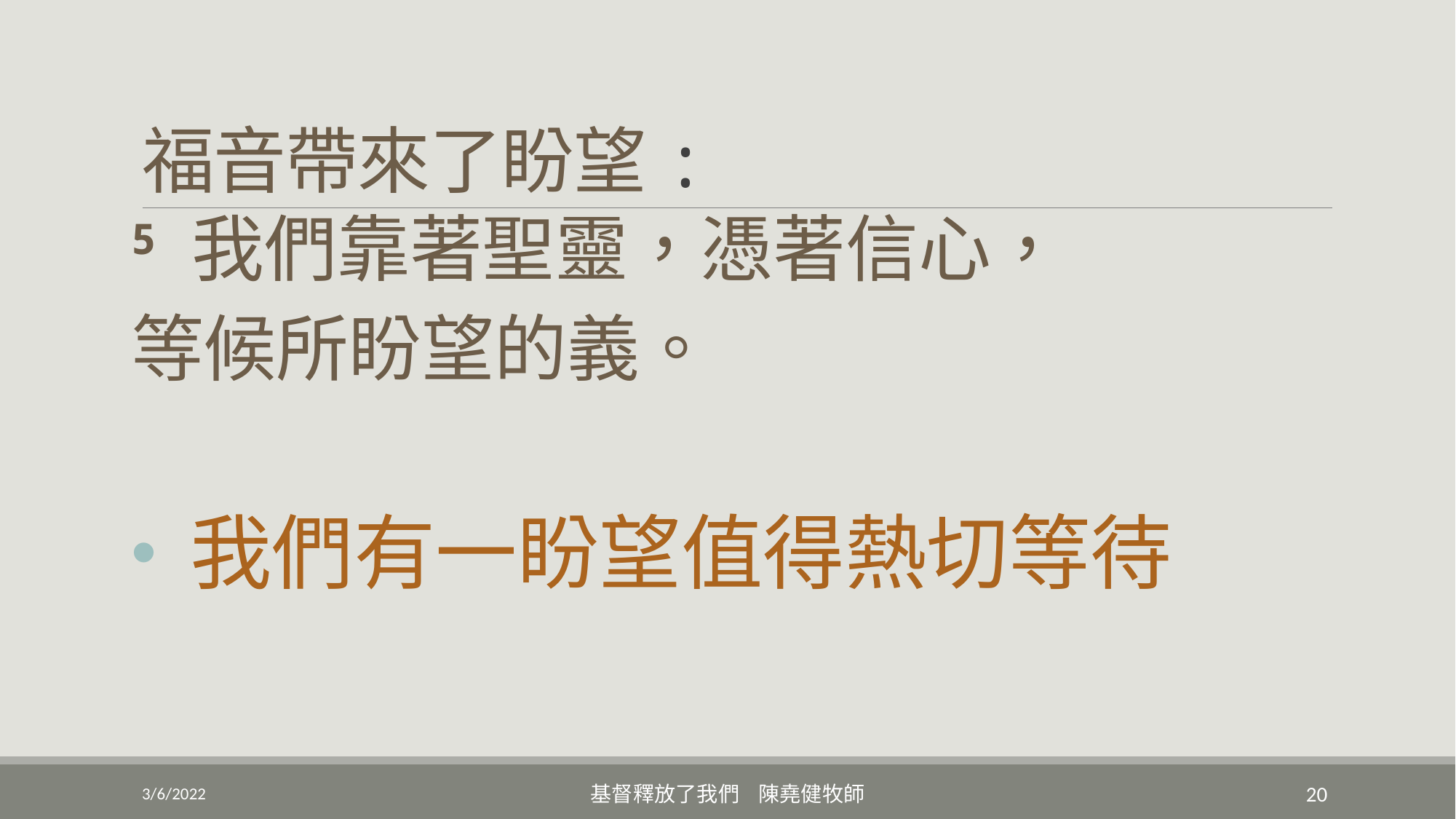

# 福音帶來了盼望:
5 我們靠著聖靈，憑著信心，
等候所盼望的義。

 我們有一盼望值得熱切等待
3/6/2022
基督釋放了我們    陳堯健牧師
20